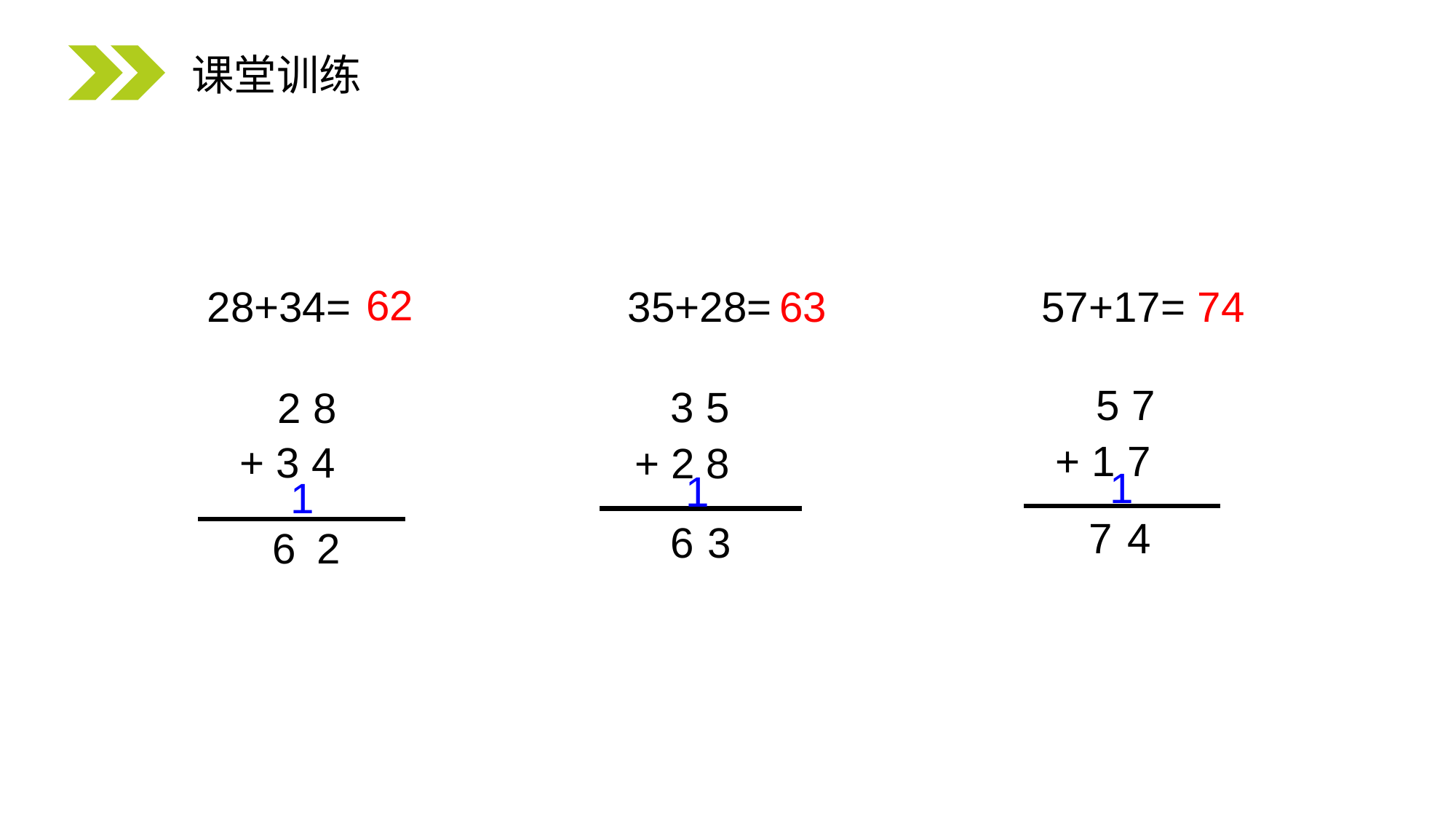

课堂训练
62
28+34=
35+28=
63
57+17=
74
5 7
+ 1 7
3 5
+ 2 8
2 8
+ 3 4
1
1
1
7
4
6
3
6
2